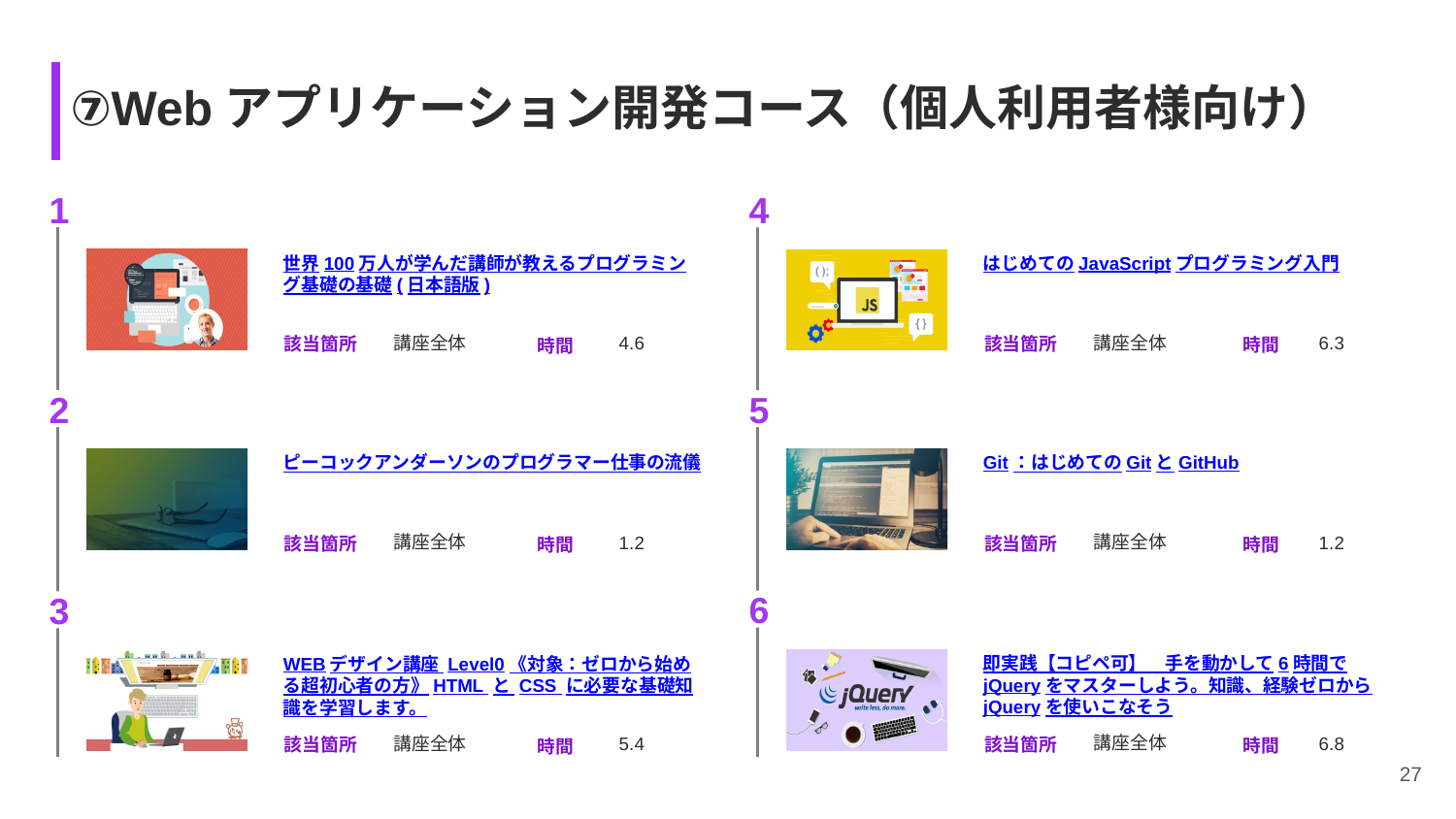

# ⑦Webアプリケーション開発コース（個人利用者様向け）
1
4

世界100万人が学んだ講師が教えるプログラミング基礎の基礎(日本語版)
はじめてのJavaScriptプログラミング入門

講座全体
講座全体
4.6
6.3
2
5

ピーコックアンダーソンのプログラマー仕事の流儀
Git：はじめてのGitとGitHub

講座全体
講座全体
1.2
1.2
6

3

即実践【コピペ可】　手を動かして6時間でjQueryをマスターしよう。知識、経験ゼロからjQueryを使いこなそう
WEBデザイン講座 Level0《対象：ゼロから始める超初心者の方》HTML と CSS に必要な基礎知識を学習します。

講座全体
6.8
講座全体
5.4
27